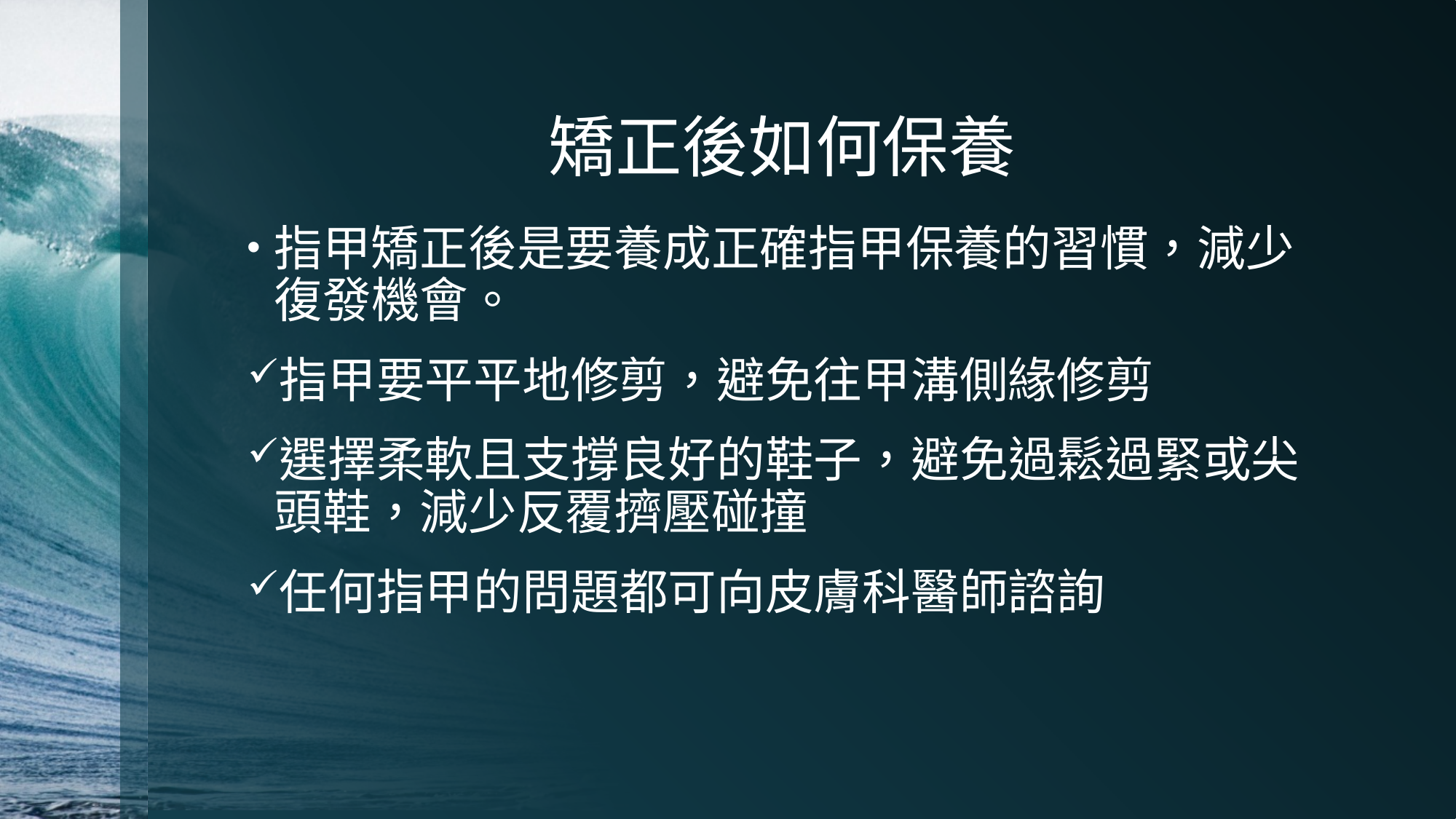

# 矯正後如何保養
指甲矯正後是要養成正確指甲保養的習慣，減少復發機會。
指甲要平平地修剪，避免往甲溝側緣修剪
選擇柔軟且支撐良好的鞋子，避免過鬆過緊或尖頭鞋，減少反覆擠壓碰撞
任何指甲的問題都可向皮膚科醫師諮詢